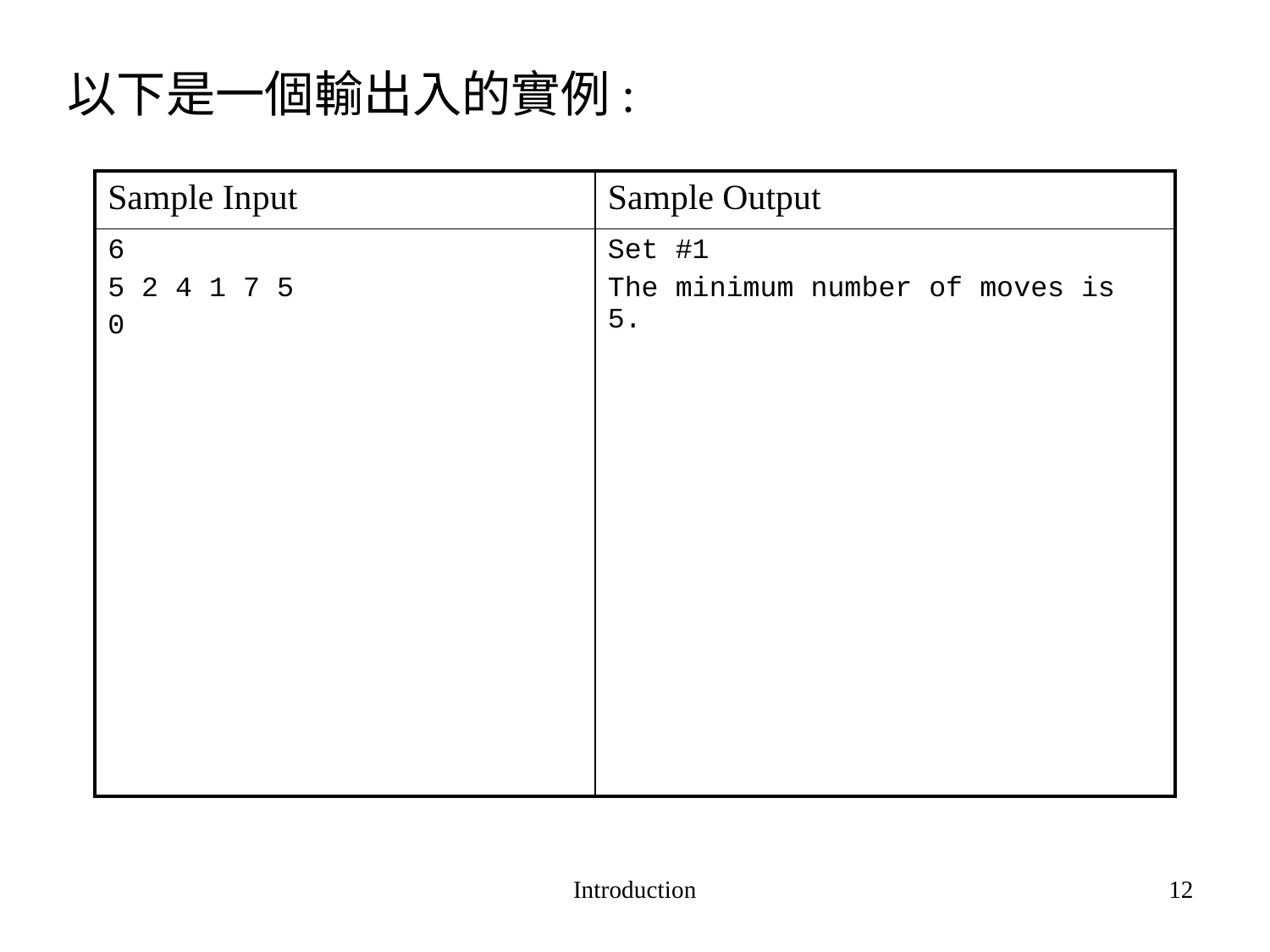

以下是一個輸出入的實例:
| Sample Input | Sample Output |
| --- | --- |
| 6 5 2 4 1 7 5 0 | Set #1 The minimum number of moves is 5. |
Introduction
12